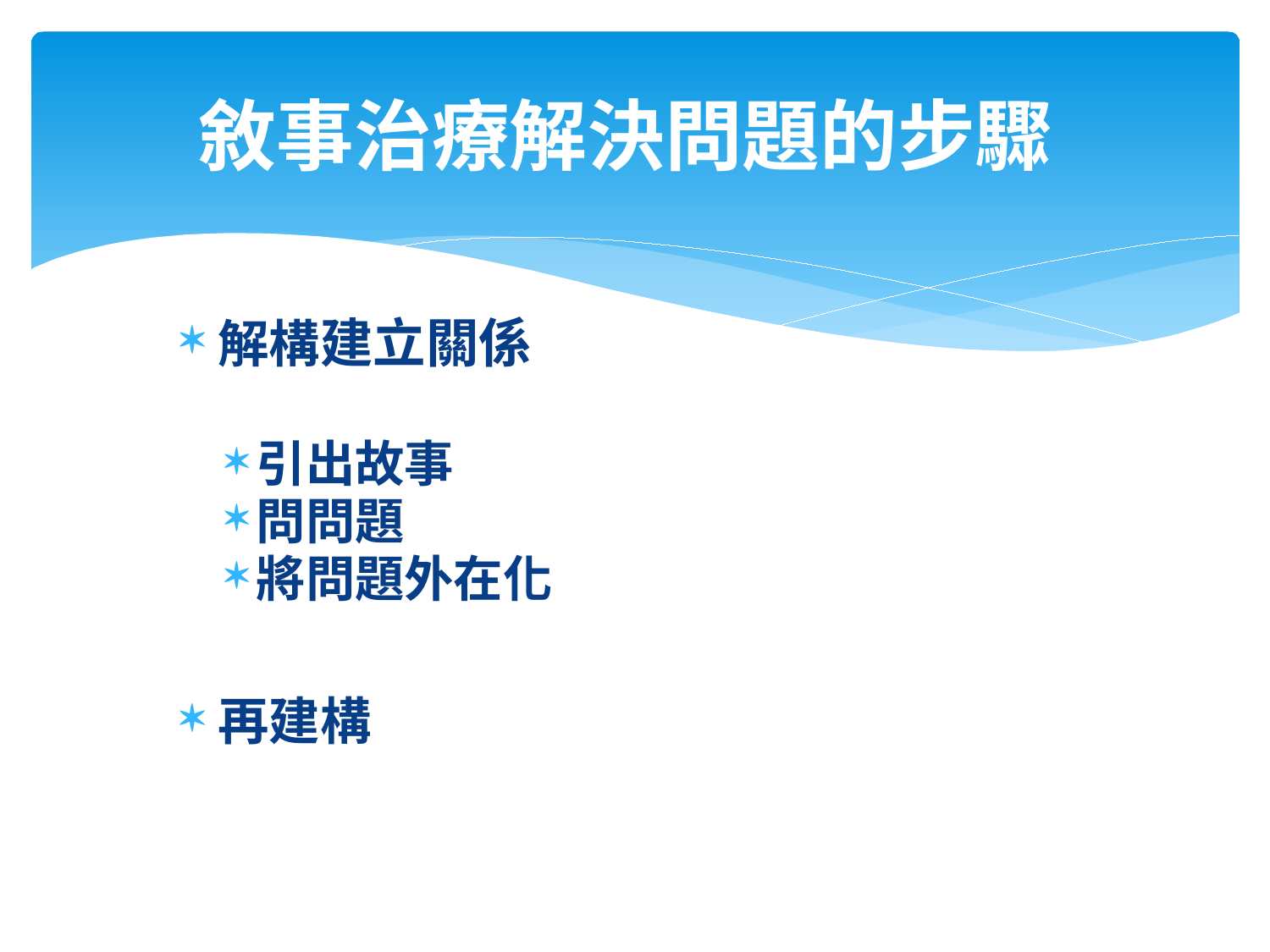

# 敘事治療解決問題的步驟
解構建立關係

引出故事
問問題
將問題外在化

再建構